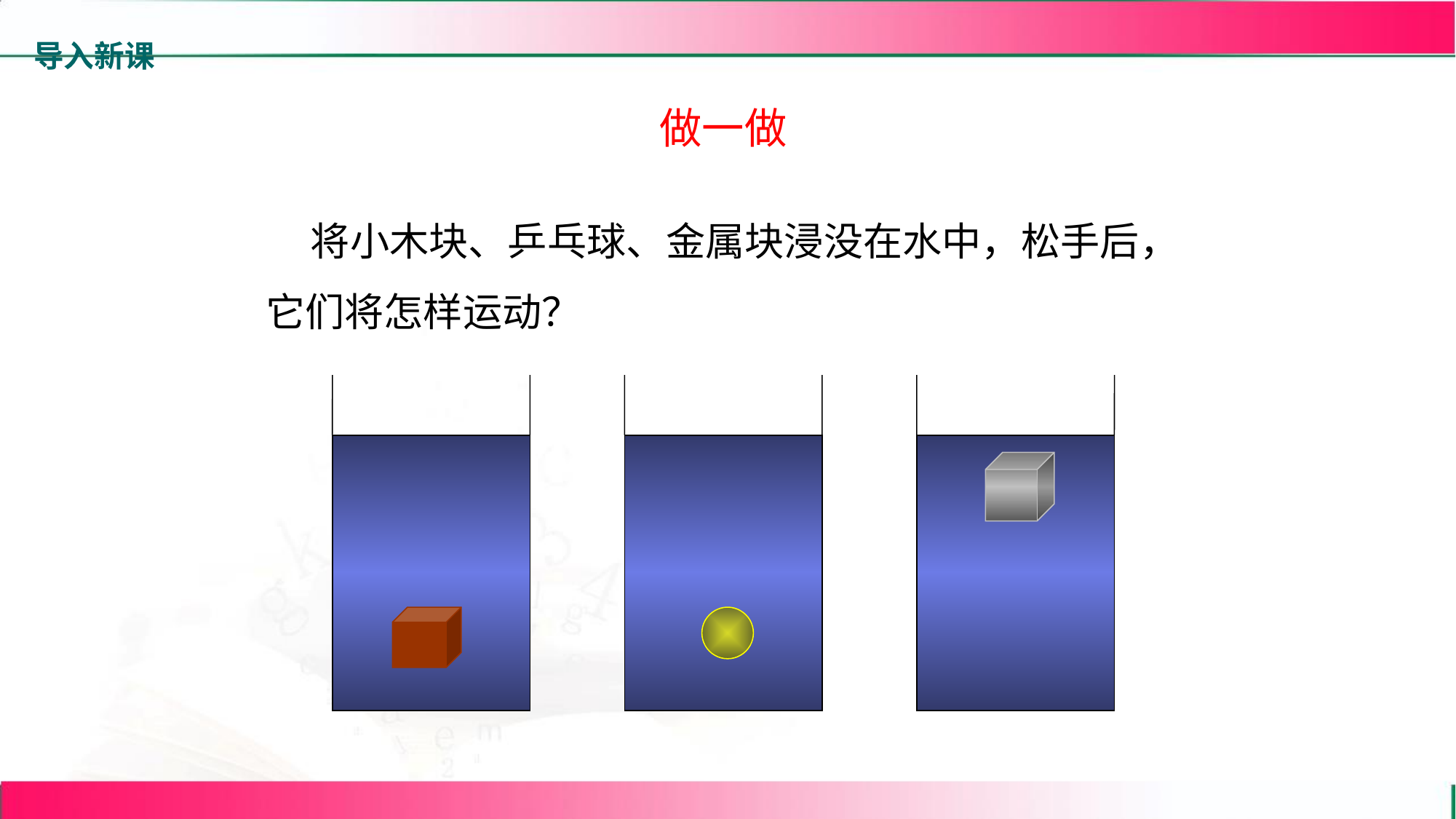

导入新课
做一做
    将小木块、乒乓球、金属块浸没在水中，松手后，它们将怎样运动？